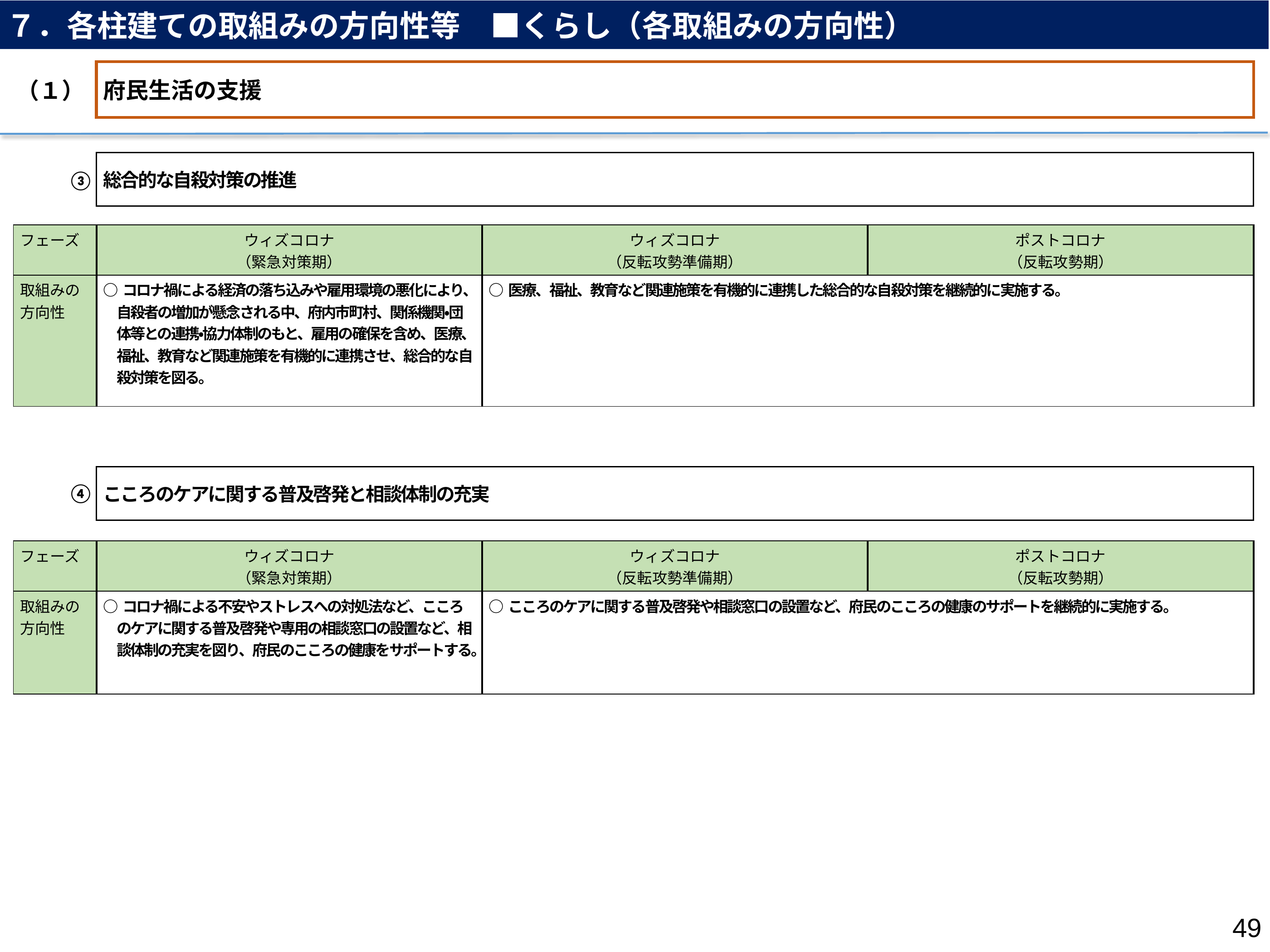

７．各柱建ての取組みの方向性等　■くらし（各取組みの方向性）
府民生活の支援
（１）
総合的な自殺対策の推進
③
| フェーズ | ウィズコロナ （緊急対策期） | ウィズコロナ （反転攻勢準備期） | ポストコロナ （反転攻勢期） |
| --- | --- | --- | --- |
| 取組みの 方向性 | ○コロナ禍による経済の落ち込みや雇用環境の悪化により、自殺者の増加が懸念される中、府内市町村、関係機関・団体等との連携・協力体制のもと、雇用の確保を含め、医療、福祉、教育など関連施策を有機的に連携させ、総合的な自殺対策を図る。 | ○医療、福祉、教育など関連施策を有機的に連携した総合的な自殺対策を継続的に実施する。 |  |
こころのケアに関する普及啓発と相談体制の充実
④
| フェーズ | ウィズコロナ （緊急対策期） | ウィズコロナ （反転攻勢準備期） | ポストコロナ （反転攻勢期） |
| --- | --- | --- | --- |
| 取組みの 方向性 | ○コロナ禍による不安やストレスへの対処法など、こころのケアに関する普及啓発や専用の相談窓口の設置など、相談体制の充実を図り、府民のこころの健康をサポートする。 | ○こころのケアに関する普及啓発や相談窓口の設置など、府民のこころの健康のサポートを継続的に実施する。 |  |
49